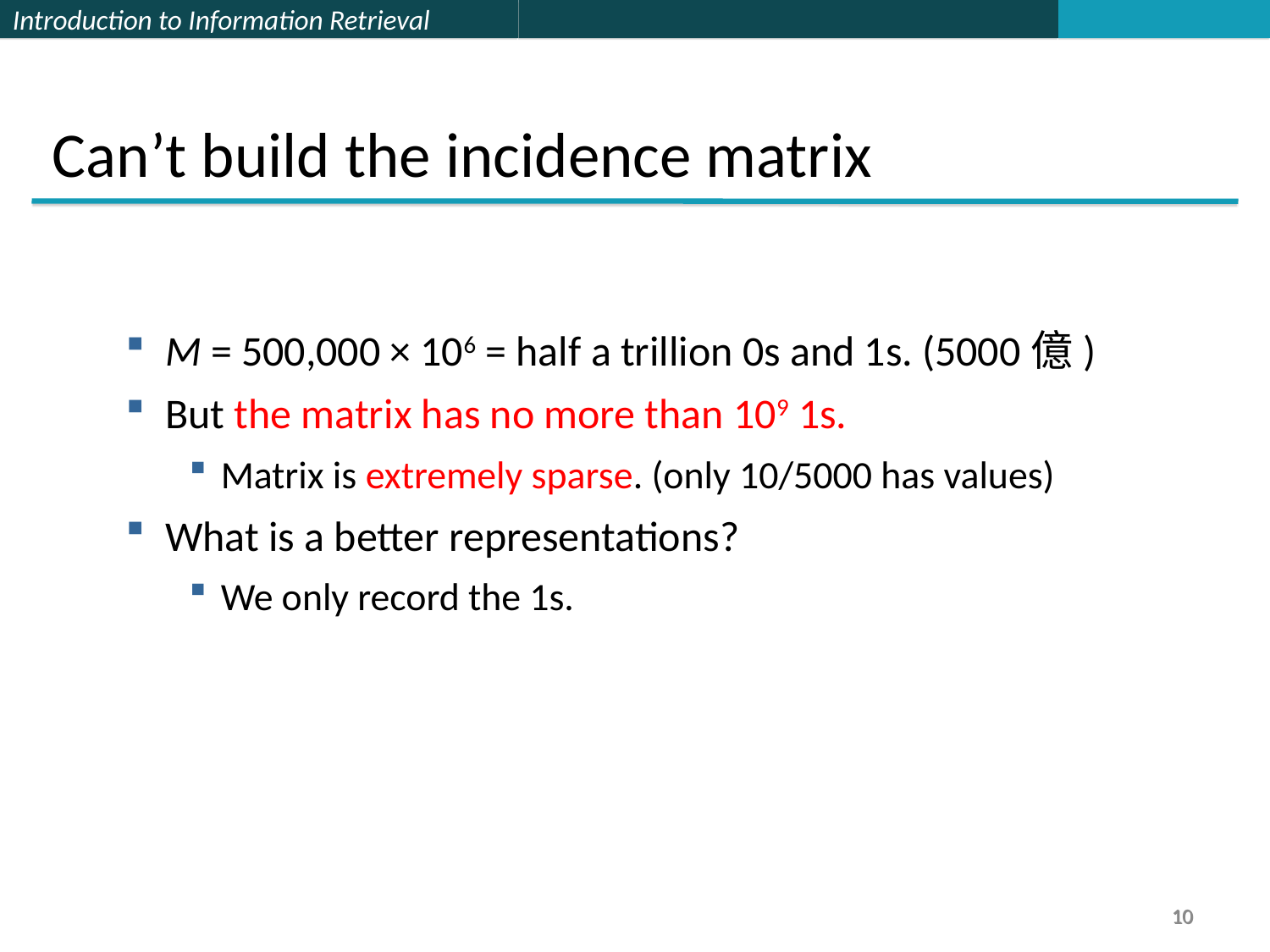

Can’t build the incidence matrix
M = 500,000 × 106 = half a trillion 0s and 1s. (5000億)
But the matrix has no more than 109 1s.
Matrix is extremely sparse. (only 10/5000 has values)
What is a better representations?
We only record the 1s.
10
10